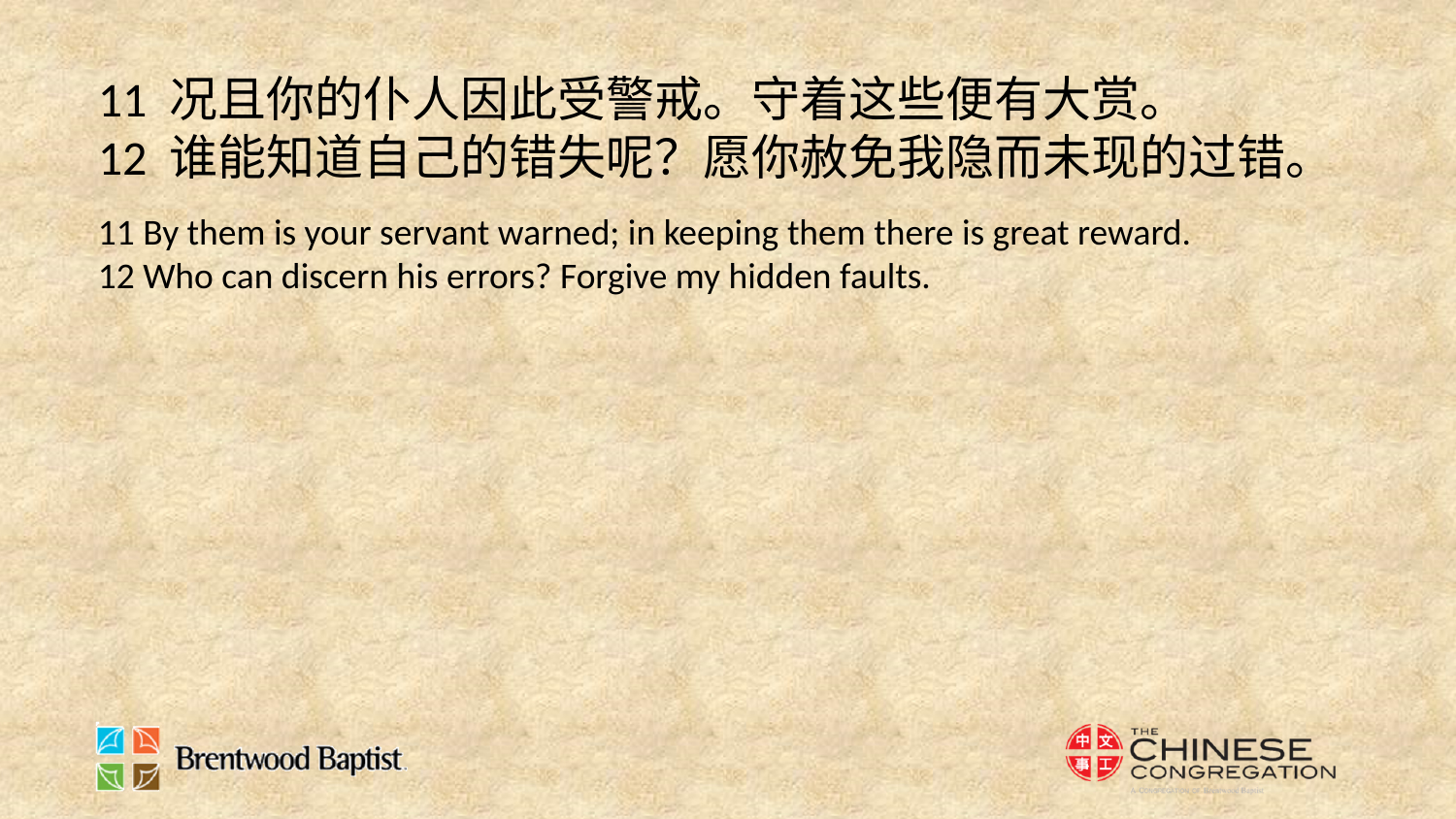

11 况且你的仆人因此受警戒。守着这些便有大赏。
12 谁能知道自己的错失呢？愿你赦免我隐而未现的过错。

11 By them is your servant warned; in keeping them there is great reward.
12 Who can discern his errors? Forgive my hidden faults.